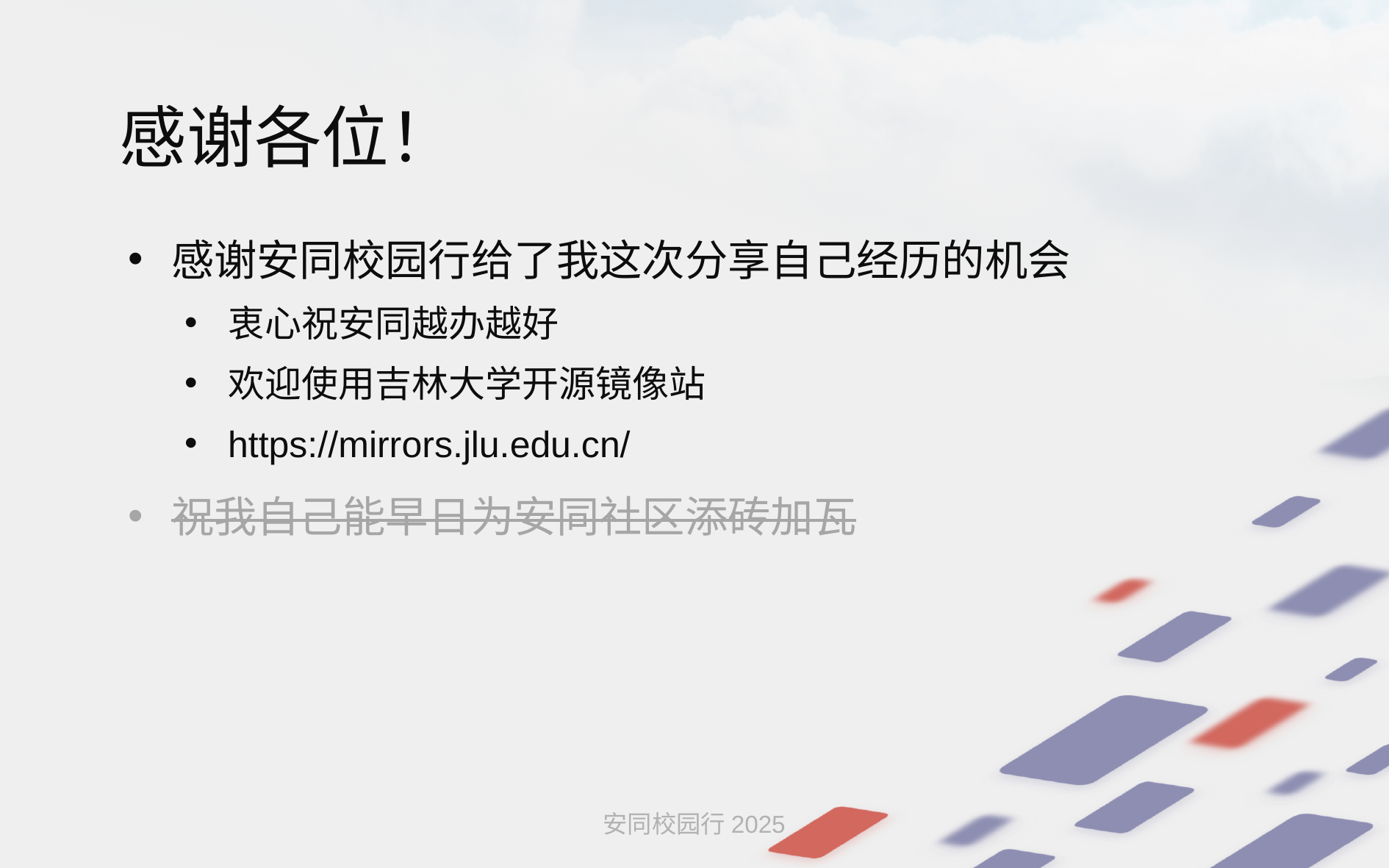

# 感谢各位！
感谢安同校园行给了我这次分享自己经历的机会
衷心祝安同越办越好
欢迎使用吉林大学开源镜像站
https://mirrors.jlu.edu.cn/
祝我自己能早日为安同社区添砖加瓦
安同校园行2025